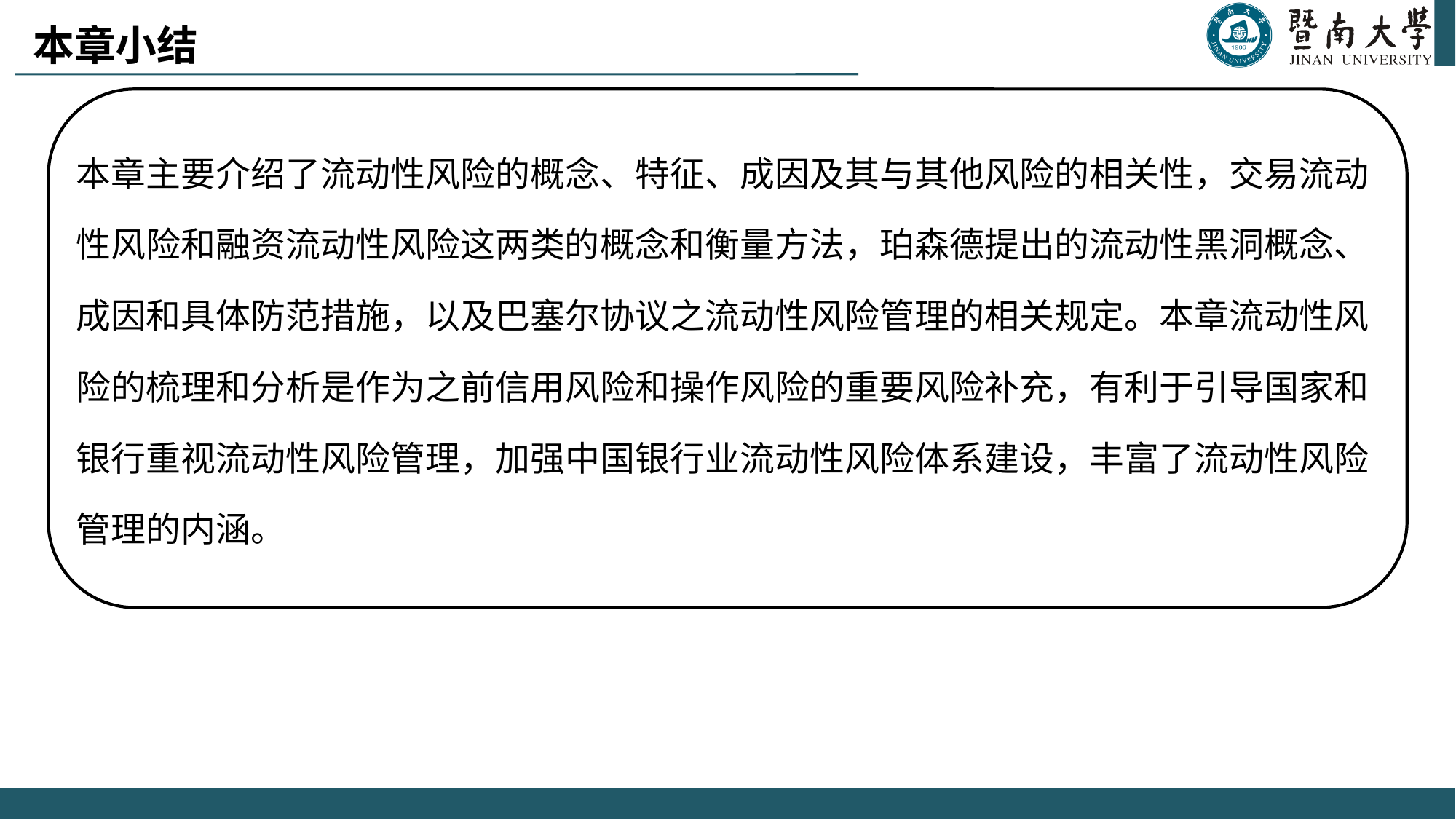

本章小结

本章主要介绍了流动性风险的概念、特征、成因及其与其他风险的相关性，交易流动性风险和融资流动性风险这两类的概念和衡量方法，珀森德提出的流动性黑洞概念、成因和具体防范措施，以及巴塞尔协议之流动性风险管理的相关规定。本章流动性风险的梳理和分析是作为之前信用风险和操作风险的重要风险补充，有利于引导国家和银行重视流动性风险管理，加强中国银行业流动性风险体系建设，丰富了流动性风险管理的内涵。